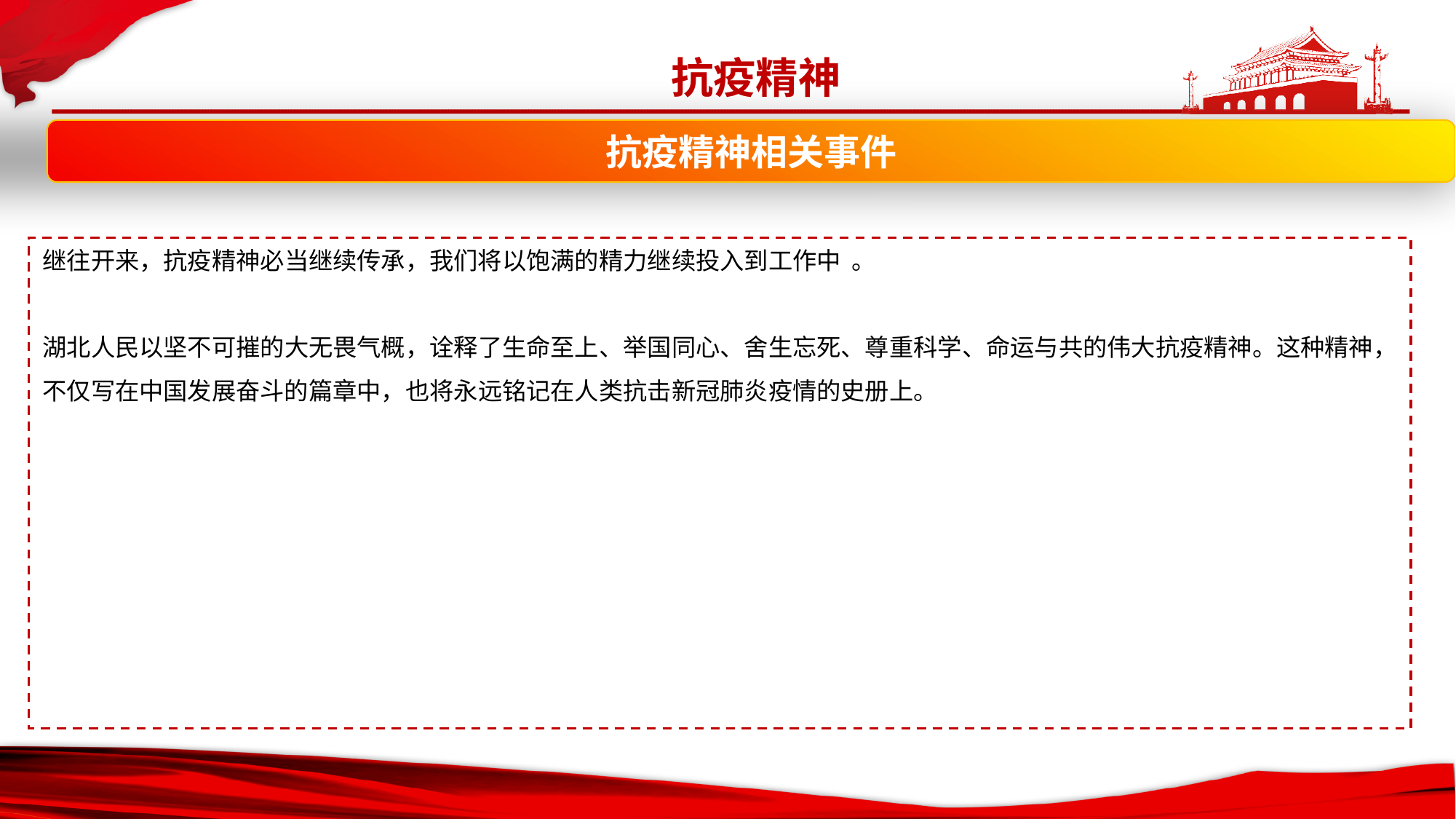

抗疫精神
抗疫精神相关事件
继往开来，抗疫精神必当继续传承，我们将以饱满的精力继续投入到工作中  。

湖北人民以坚不可摧的大无畏气概，诠释了生命至上、举国同心、舍生忘死、尊重科学、命运与共的伟大抗疫精神。这种精神，不仅写在中国发展奋斗的篇章中，也将永远铭记在人类抗击新冠肺炎疫情的史册上。